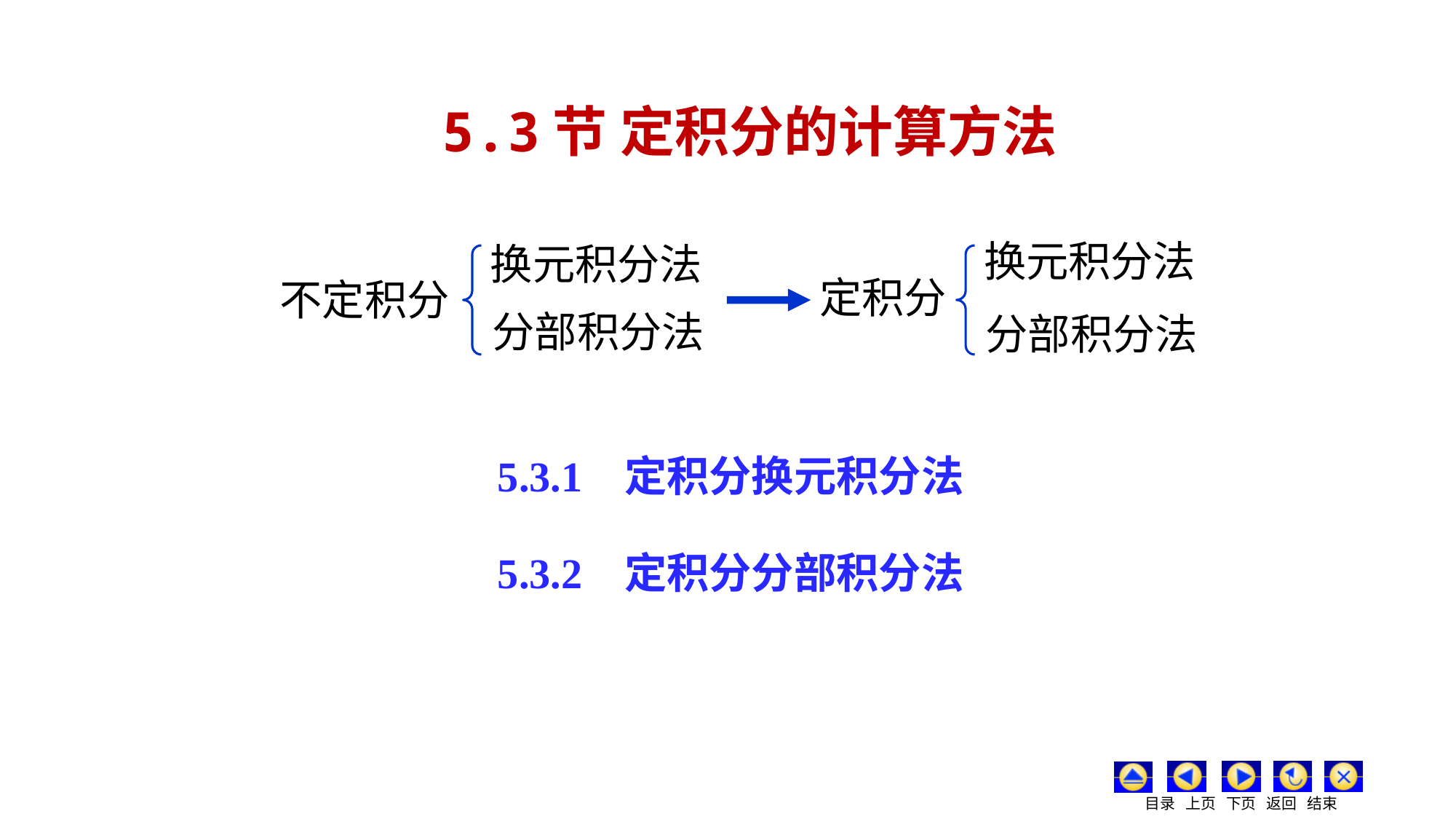

5.3节 定积分的计算方法
换元积分法
换元积分法

定积分
不定积分
分部积分法

分部积分法
5.3.1   定积分换元积分法
5.3.2   定积分分部积分法